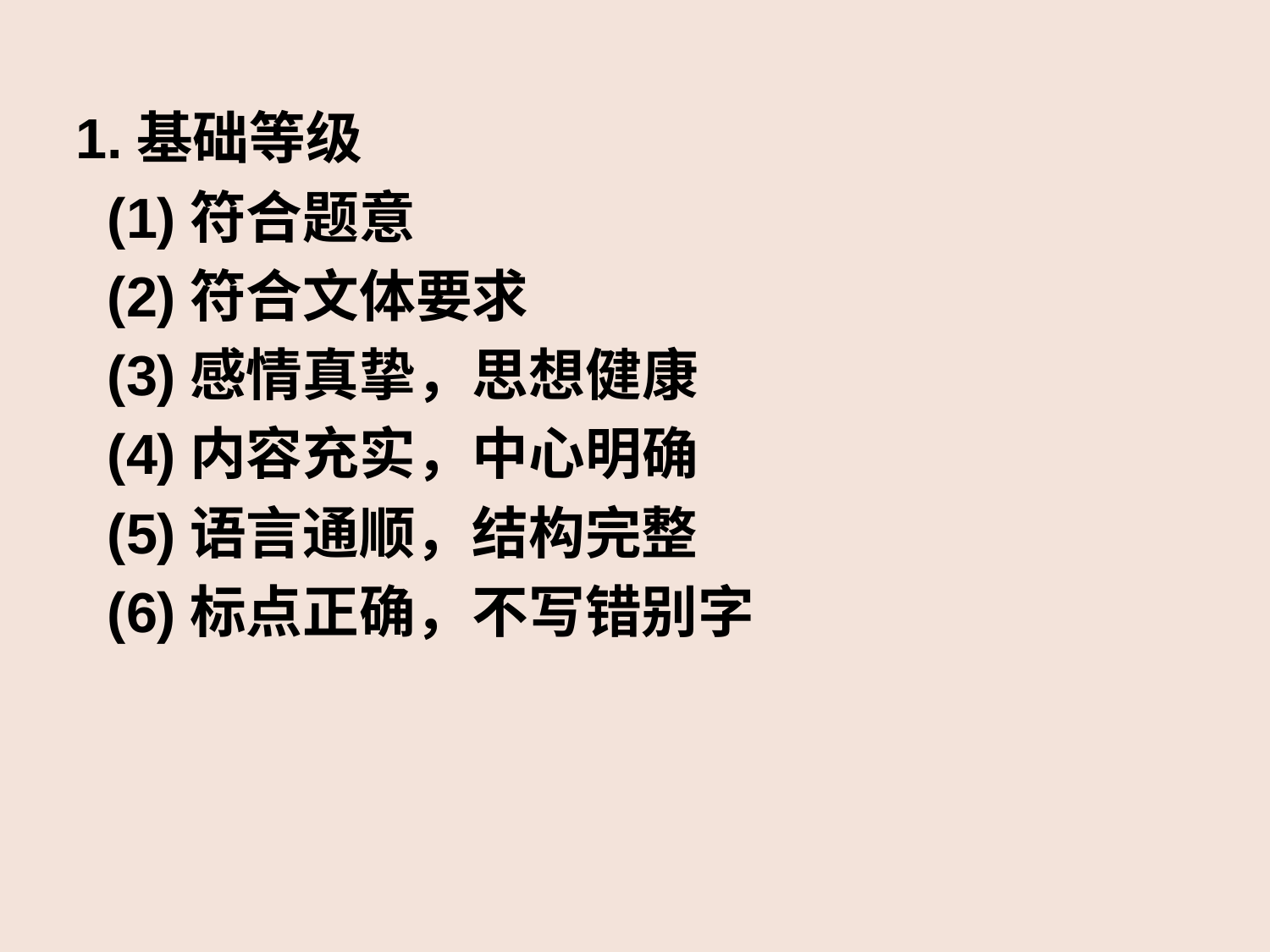

1.基础等级
  (1)符合题意
  (2)符合文体要求
  (3)感情真挚，思想健康
  (4)内容充实，中心明确
  (5)语言通顺，结构完整
  (6)标点正确，不写错别字